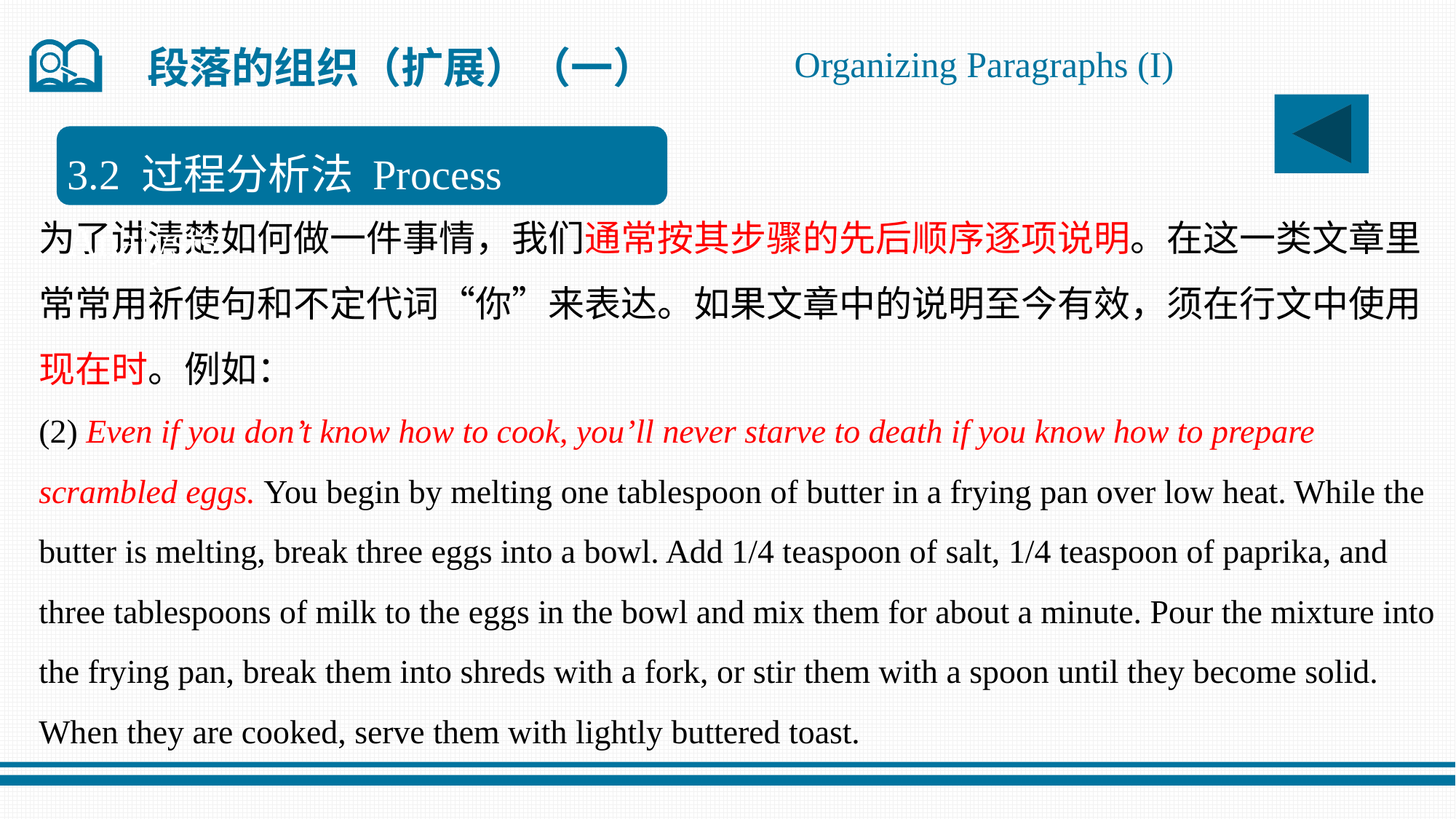

Organizing Paragraphs (I)
段落的组织（扩展）（一）

3.2 过程分析法 Process Analysis
为了讲清楚如何做一件事情，我们通常按其步骤的先后顺序逐项说明。在这一类文章里常常用祈使句和不定代词“你”来表达。如果文章中的说明至今有效，须在行文中使用现在时。例如：
(2) Even if you don’t know how to cook, you’ll never starve to death if you know how to prepare scrambled eggs. You begin by melting one tablespoon of butter in a frying pan over low heat. While the butter is melting, break three eggs into a bowl. Add 1/4 teaspoon of salt, 1/4 teaspoon of paprika, and three tablespoons of milk to the eggs in the bowl and mix them for about a minute. Pour the mixture into the frying pan, break them into shreds with a fork, or stir them with a spoon until they become solid. When they are cooked, serve them with lightly buttered toast.